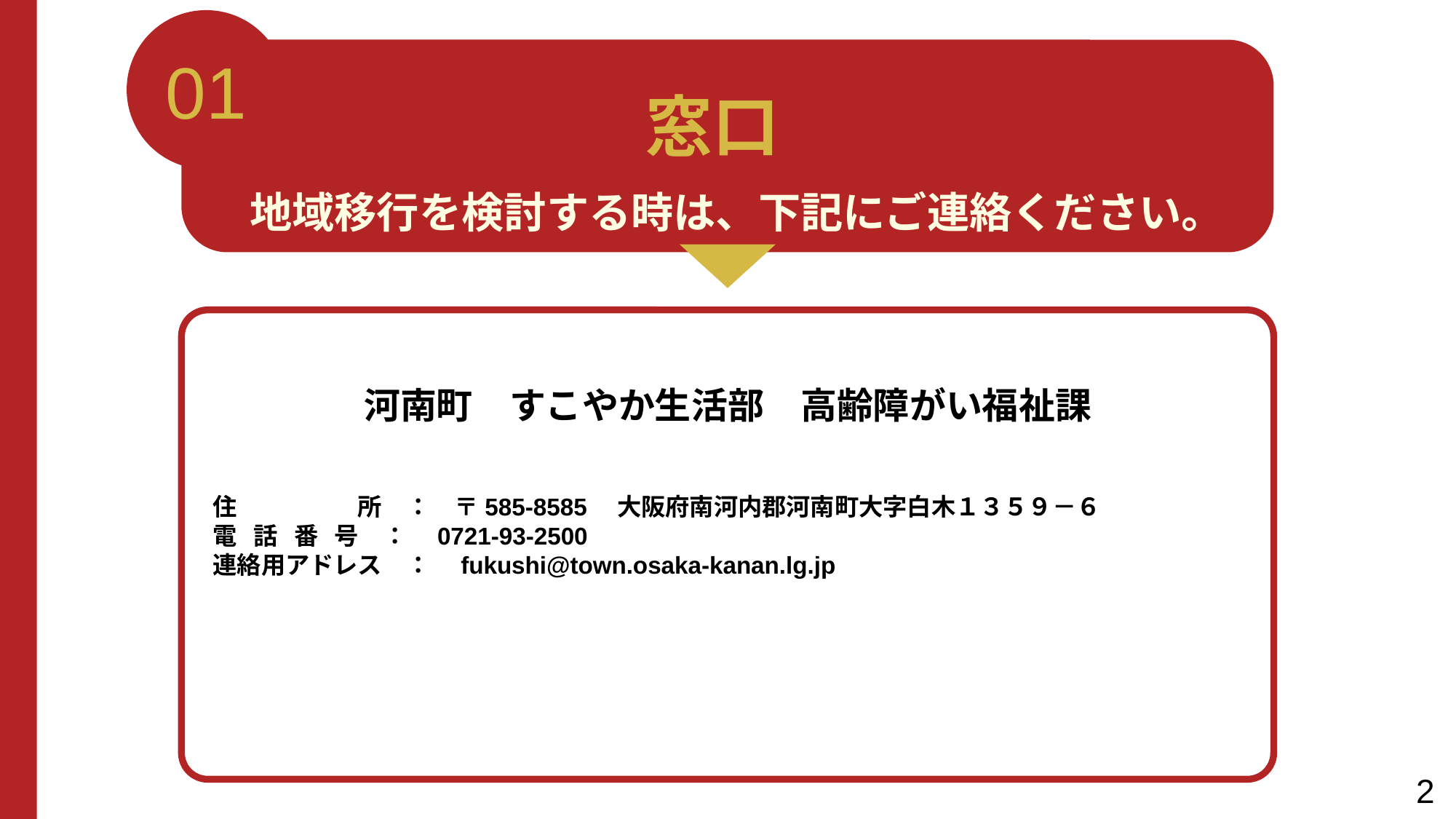

01

窓口
地域移行を検討する時は、下記にご連絡ください。

河南町　すこやか生活部　高齢障がい福祉課

　　
住　　　　　所　：　〒585-8585　大阪府南河内郡河南町大字白木１３５９－６
電   話   番   号　：　0721-93-2500
連絡用アドレス　：　fukushi@town.osaka-kanan.lg.jp